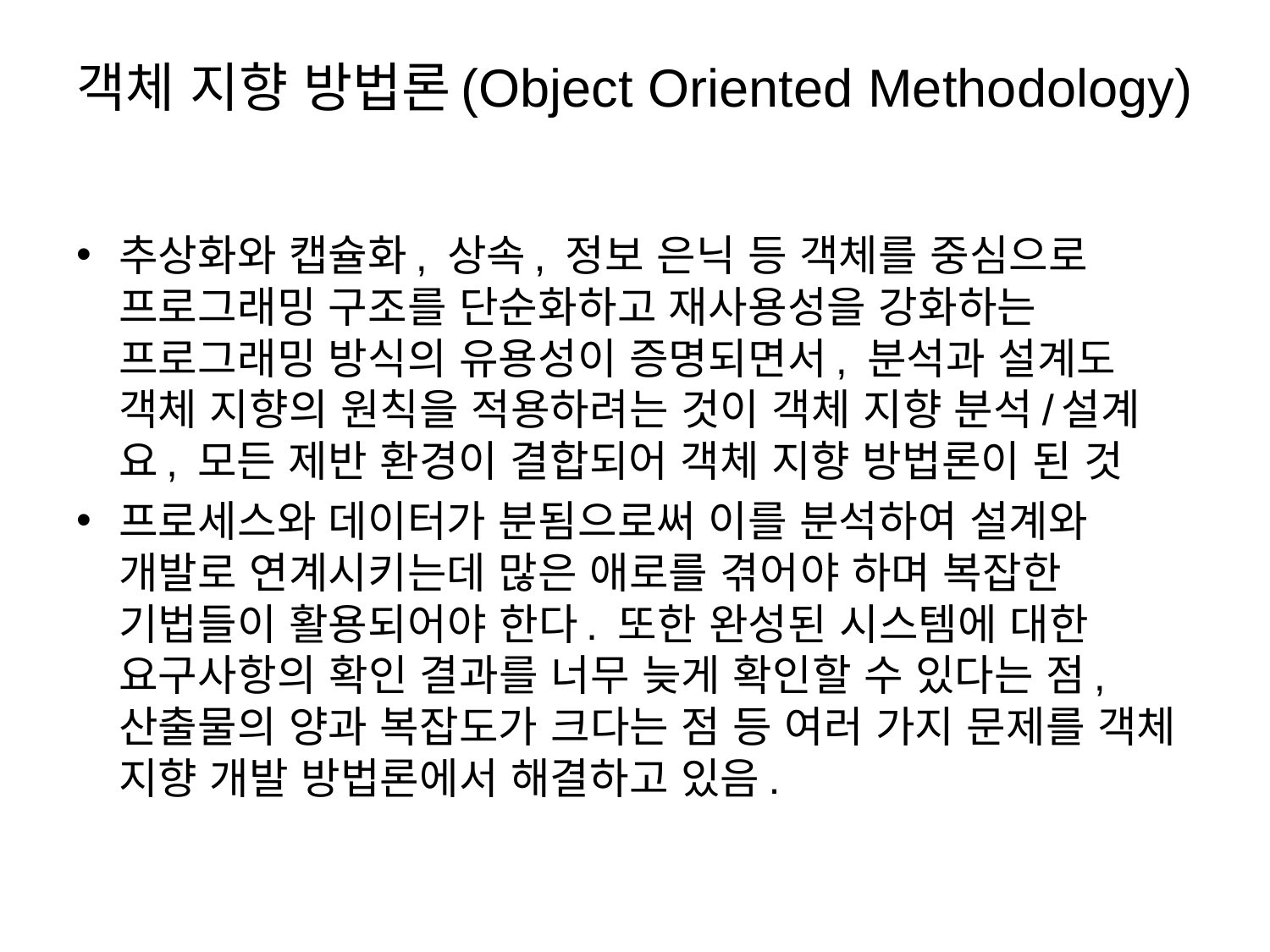

# 객체 지향 방법론(Object Oriented Methodology)
추상화와 캡슐화, 상속, 정보 은닉 등 객체를 중심으로 프로그래밍 구조를 단순화하고 재사용성을 강화하는 프로그래밍 방식의 유용성이 증명되면서, 분석과 설계도 객체 지향의 원칙을 적용하려는 것이 객체 지향 분석/설계요, 모든 제반 환경이 결합되어 객체 지향 방법론이 된 것
프로세스와 데이터가 분됨으로써 이를 분석하여 설계와 개발로 연계시키는데 많은 애로를 겪어야 하며 복잡한 기법들이 활용되어야 한다. 또한 완성된 시스템에 대한 요구사항의 확인 결과를 너무 늦게 확인할 수 있다는 점, 산출물의 양과 복잡도가 크다는 점 등 여러 가지 문제를 객체 지향 개발 방법론에서 해결하고 있음.